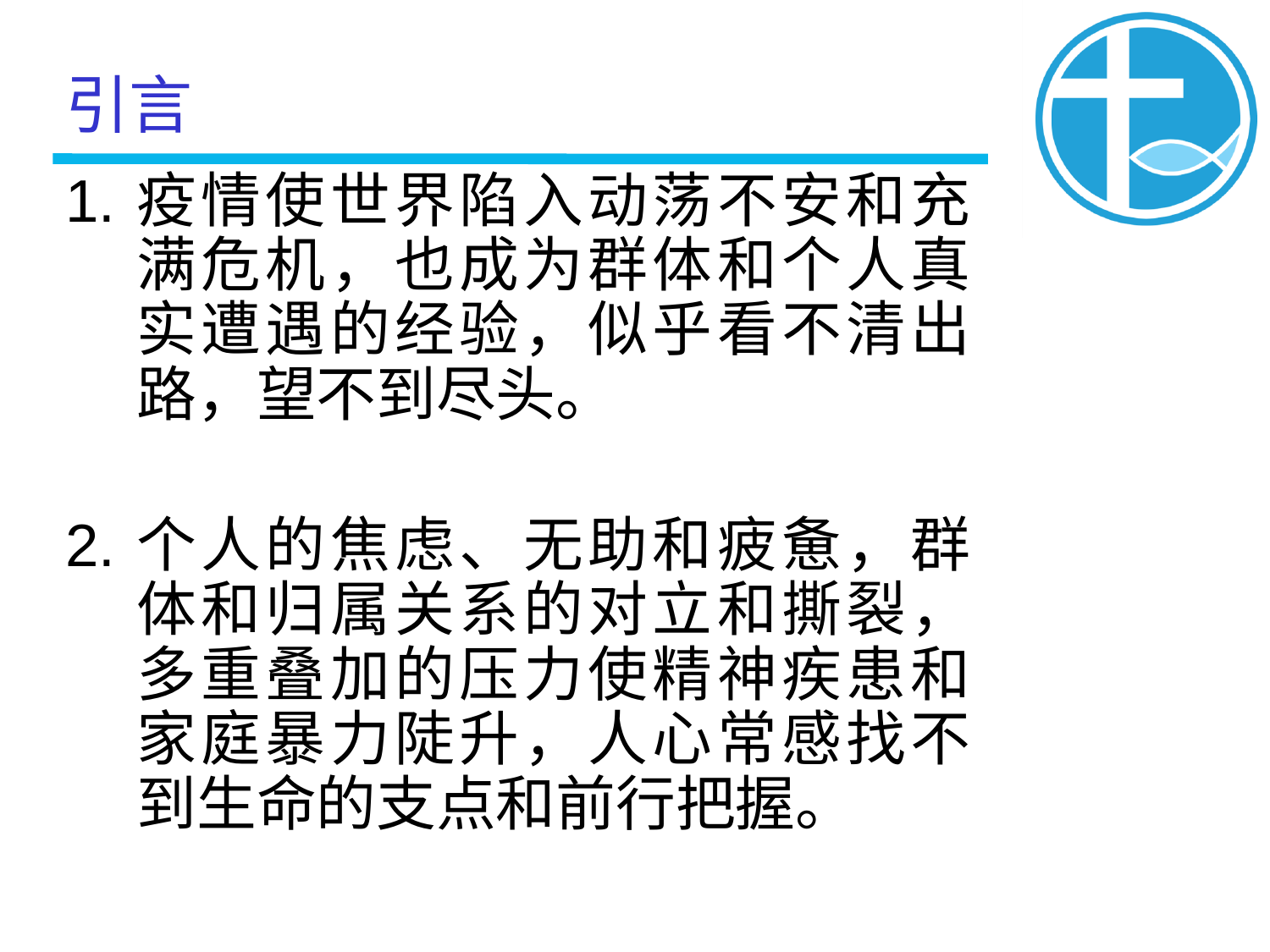

引言
疫情使世界陷入动荡不安和充满危机，也成为群体和个人真实遭遇的经验，似乎看不清出路，望不到尽头。

个人的焦虑、无助和疲惫，群体和归属关系的对立和撕裂，多重叠加的压力使精神疾患和家庭暴力陡升，人心常感找不到生命的支点和前行把握。